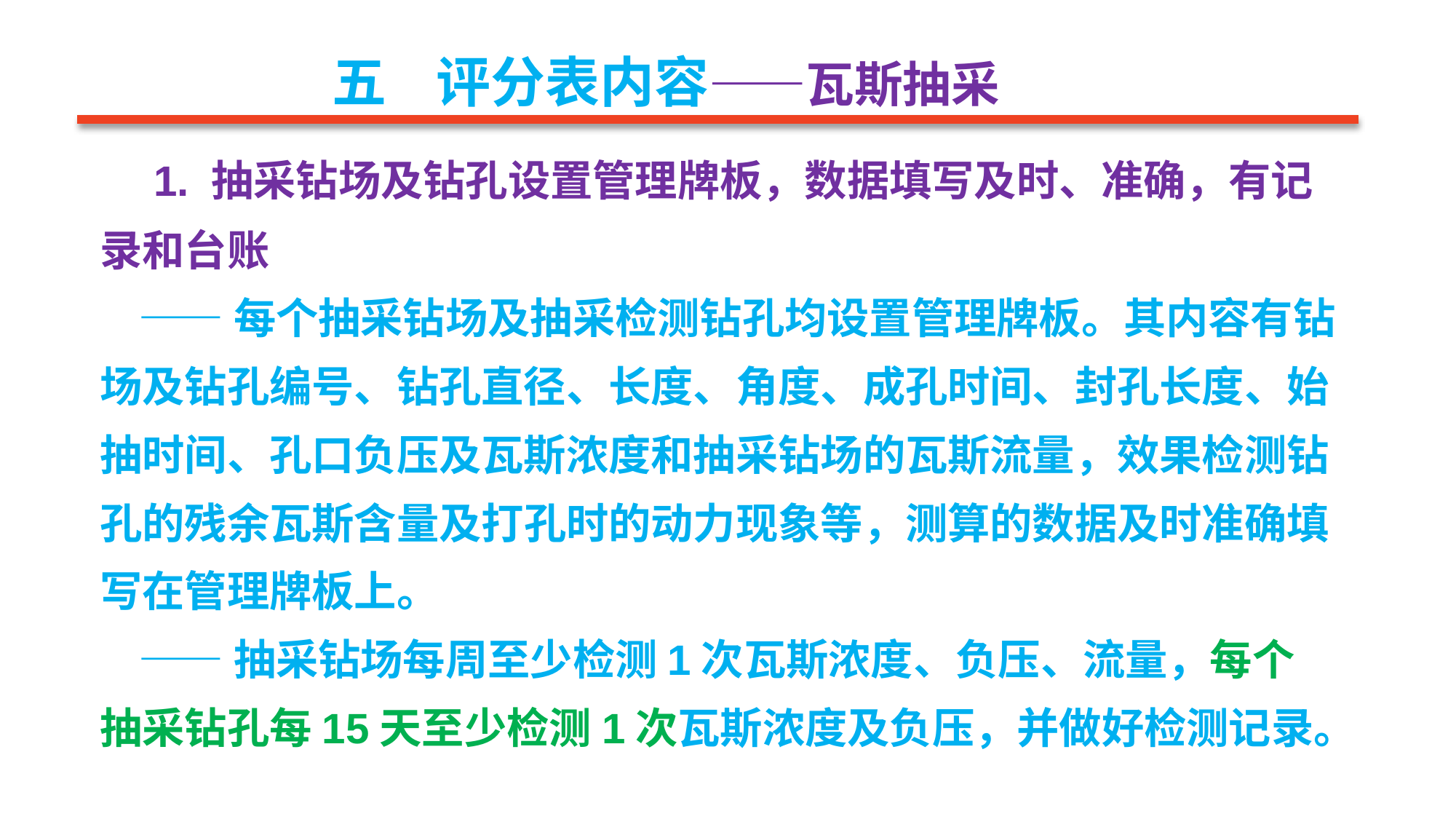

五    评分表内容——瓦斯抽采
    1. 抽采钻场及钻孔设置管理牌板，数据填写及时、准确，有记录和台账
    ——每个抽采钻场及抽采检测钻孔均设置管理牌板。其内容有钻场及钻孔编号、钻孔直径、长度、角度、成孔时间、封孔长度、始抽时间、孔口负压及瓦斯浓度和抽采钻场的瓦斯流量，效果检测钻孔的残余瓦斯含量及打孔时的动力现象等，测算的数据及时准确填写在管理牌板上。
    ——抽采钻场每周至少检测1次瓦斯浓度、负压、流量，每个抽采钻孔每15天至少检测1次瓦斯浓度及负压，并做好检测记录。